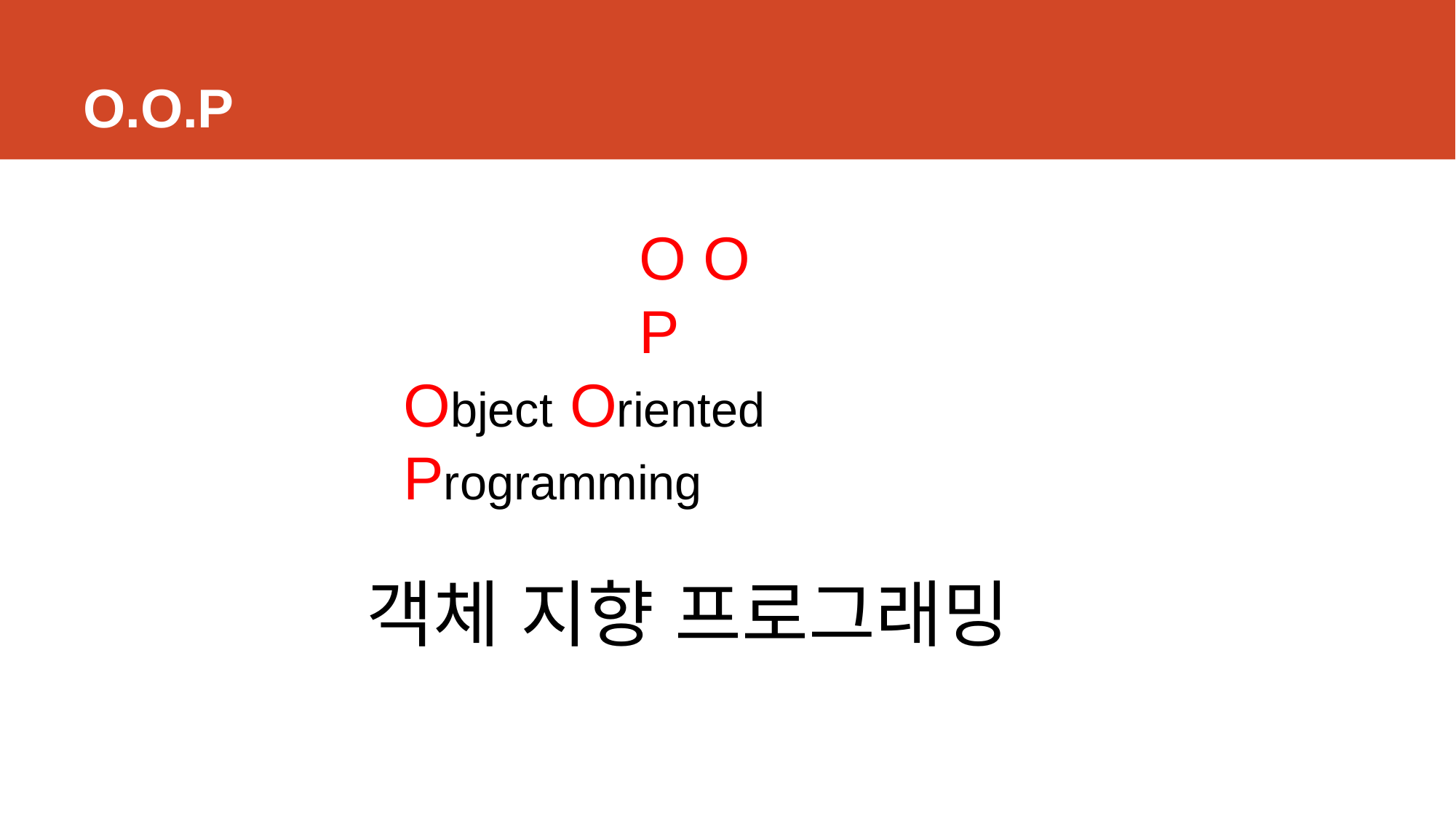

# O.O.P
O O P
Object Oriented Programming
객체 지향 프로그래밍